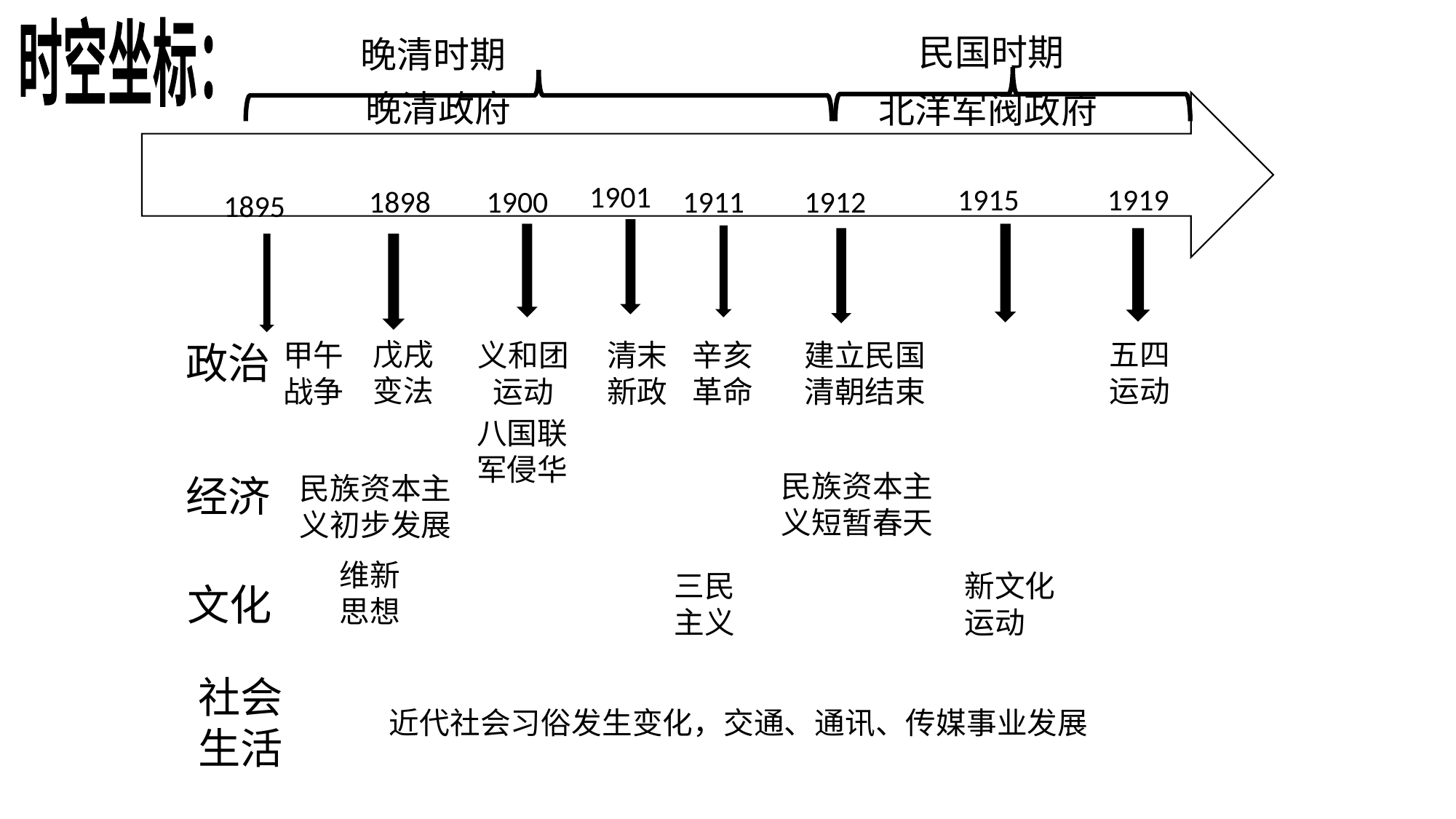

时空坐标：
民国时期
晚清时期
晚清政府
北洋军阀政府

1901
1915
1919
1900
1898
1911
1912
1895

戊戌变法
五四运动
辛亥革命
政治
甲午战争
义和团
运动
建立民国
清朝结束
清末
新政
八国联
军侵华
民族资本主义短暂春天
民族资本主义初步发展
经济
维新思想
三民主义
新文化运动
文化
社会生活
近代社会习俗发生变化，交通、通讯、传媒事业发展